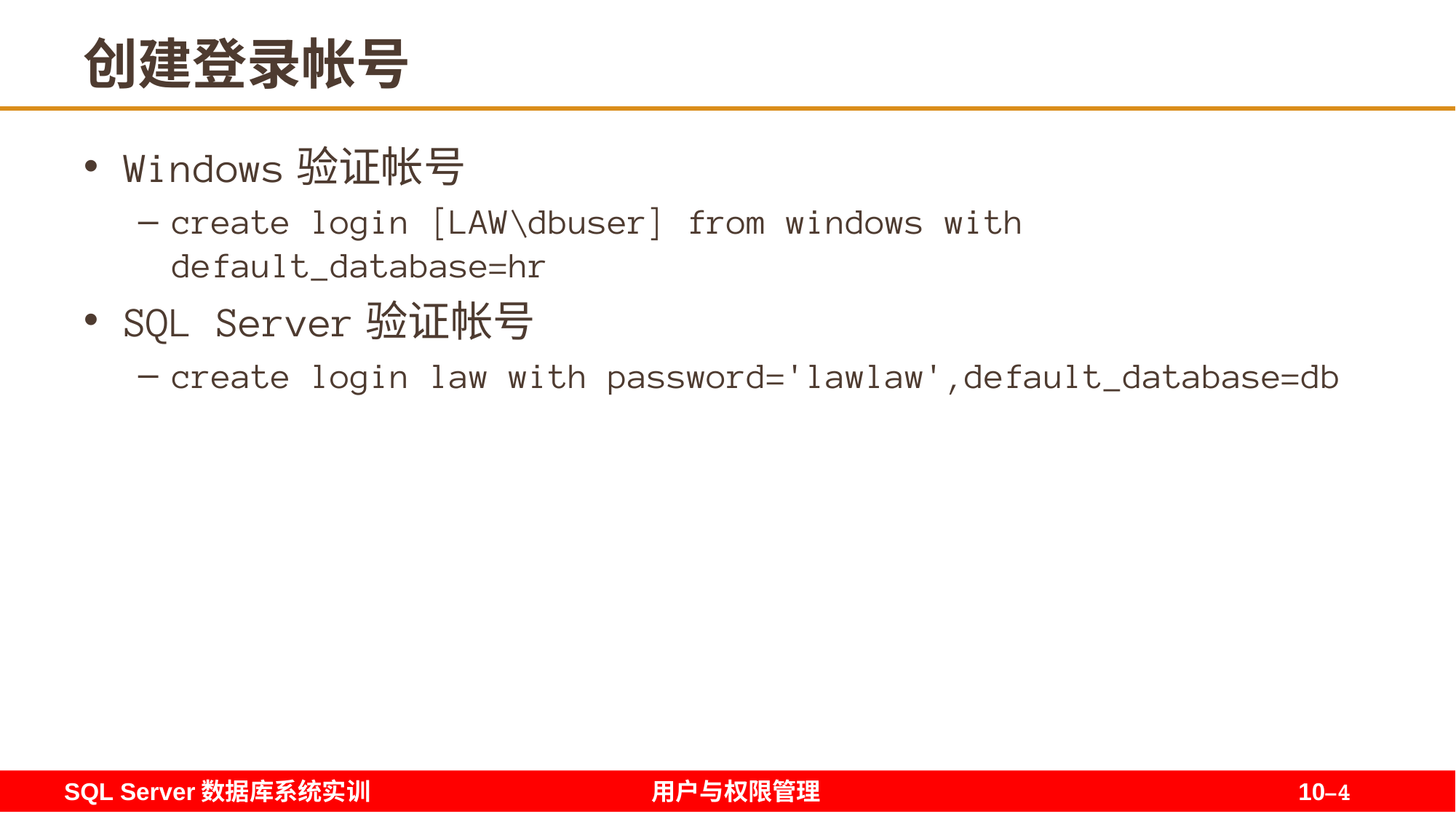

4
# 创建登录帐号
Windows验证帐号
create login [LAW\dbuser] from windows with default_database=hr
SQL Server验证帐号
create login law with password='lawlaw',default_database=db